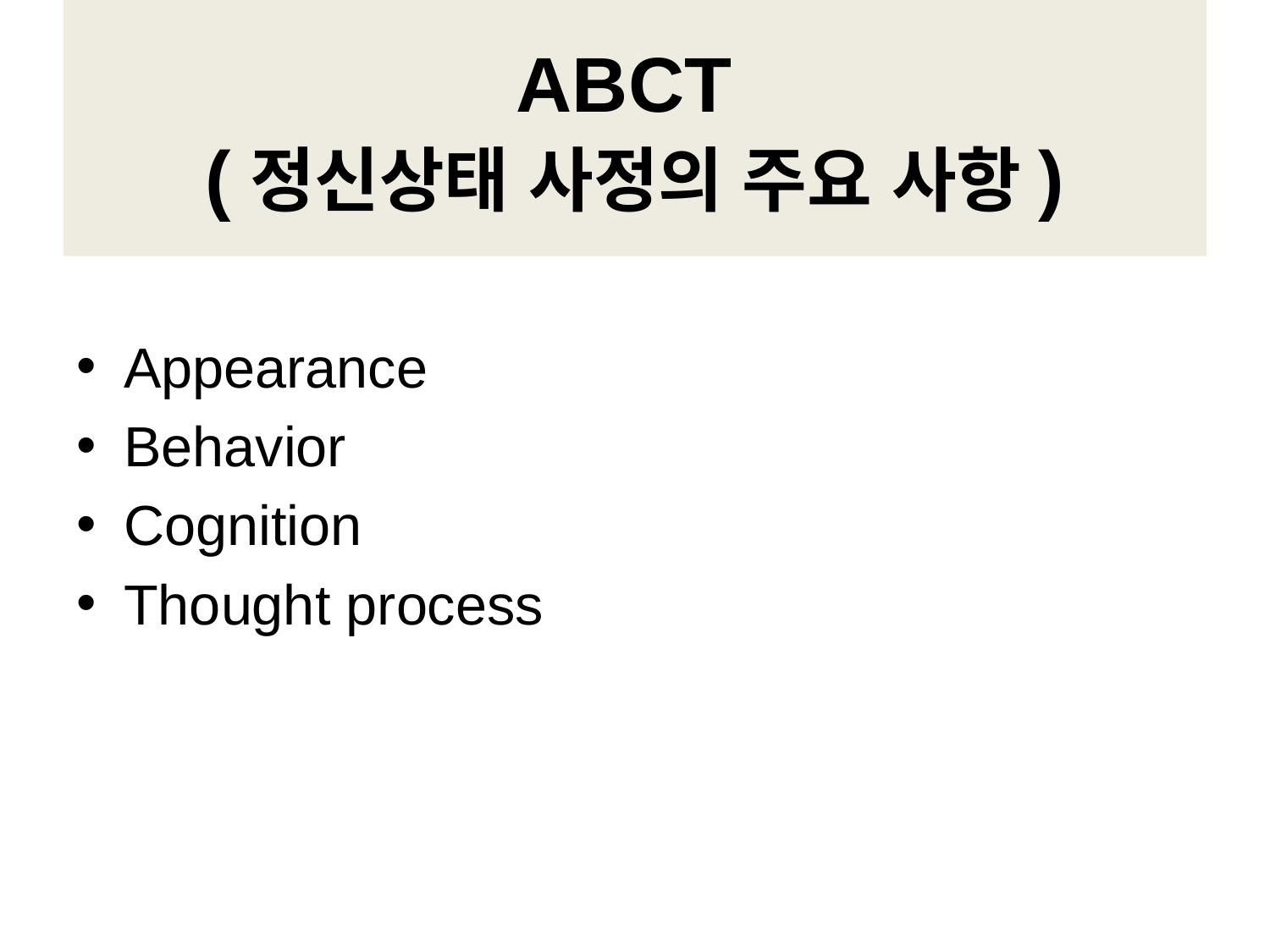

# ABCT (정신상태 사정의 주요 사항)

Appearance
Behavior
Cognition
Thought process